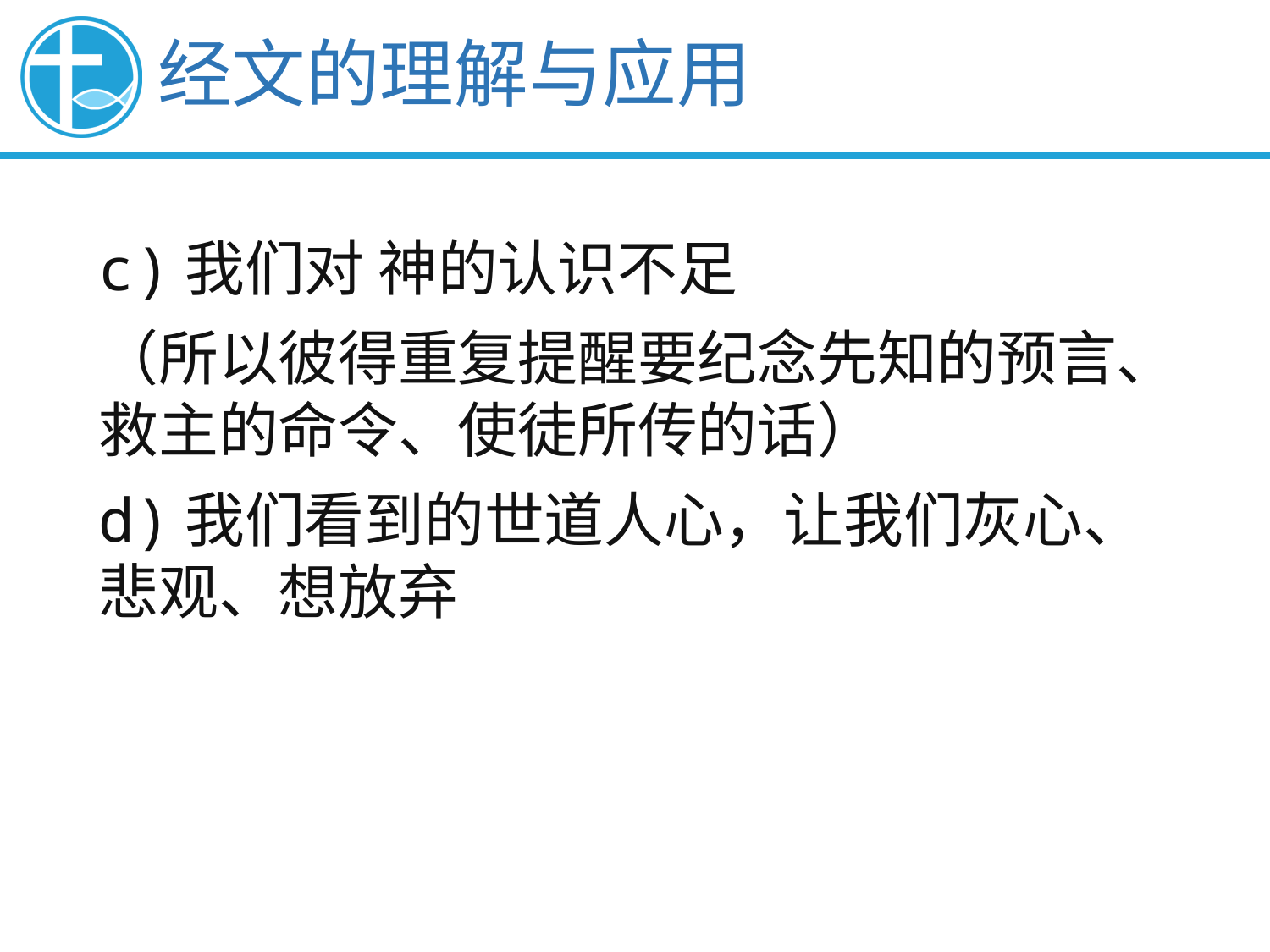

经文的理解与应用
c)我们对 神的认识不足
（所以彼得重复提醒要纪念先知的预言、救主的命令、使徒所传的话）
d)我们看到的世道人心，让我们灰心、悲观、想放弃